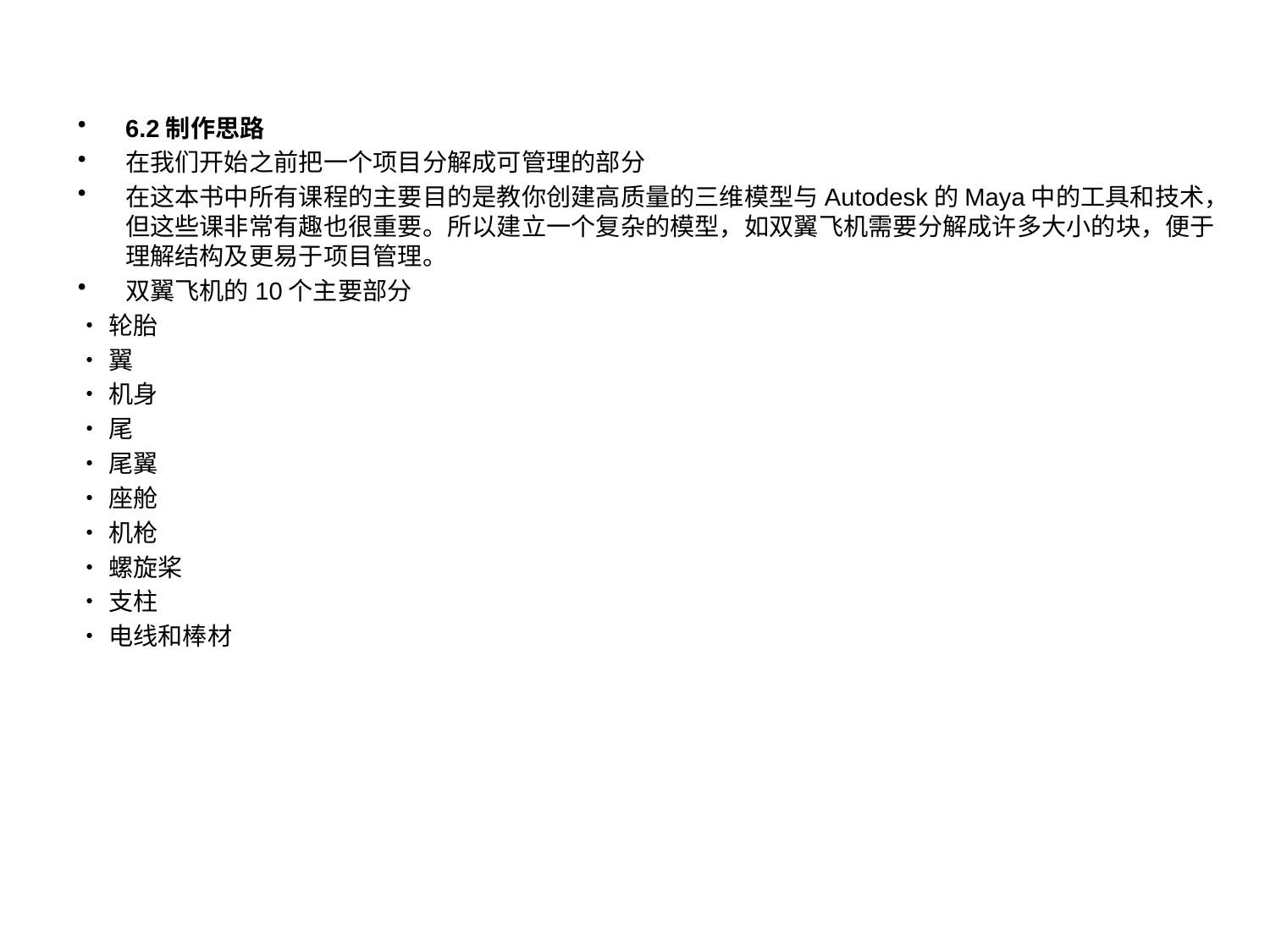

6.2制作思路
在我们开始之前把一个项目分解成可管理的部分
在这本书中所有课程的主要目的是教你创建高质量的三维模型与Autodesk的Maya中的工具和技术，但这些课非常有趣也很重要。所以建立一个复杂的模型，如双翼飞机需要分解成许多大小的块，便于理解结构及更易于项目管理。
双翼飞机的10个主要部分
•轮胎
•翼
•机身
•尾
•尾翼
•座舱
•机枪
•螺旋桨
•支柱
•电线和棒材